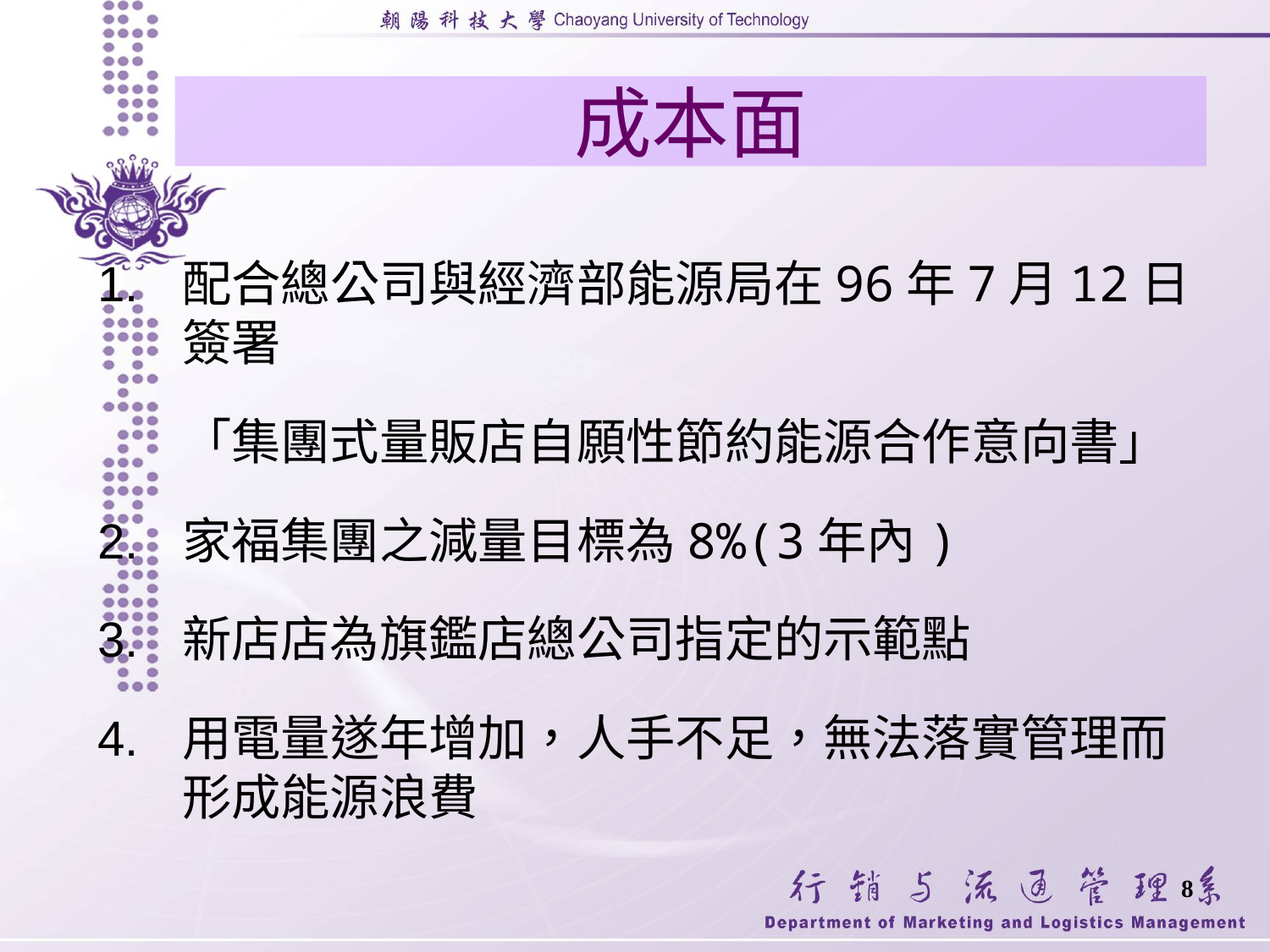

# 成本面
配合總公司與經濟部能源局在96年7月12日簽署
	「集團式量販店自願性節約能源合作意向書」
家福集團之減量目標為8%(3年內)
新店店為旗鑑店總公司指定的示範點
用電量遂年增加，人手不足，無法落實管理而形成能源浪費
8